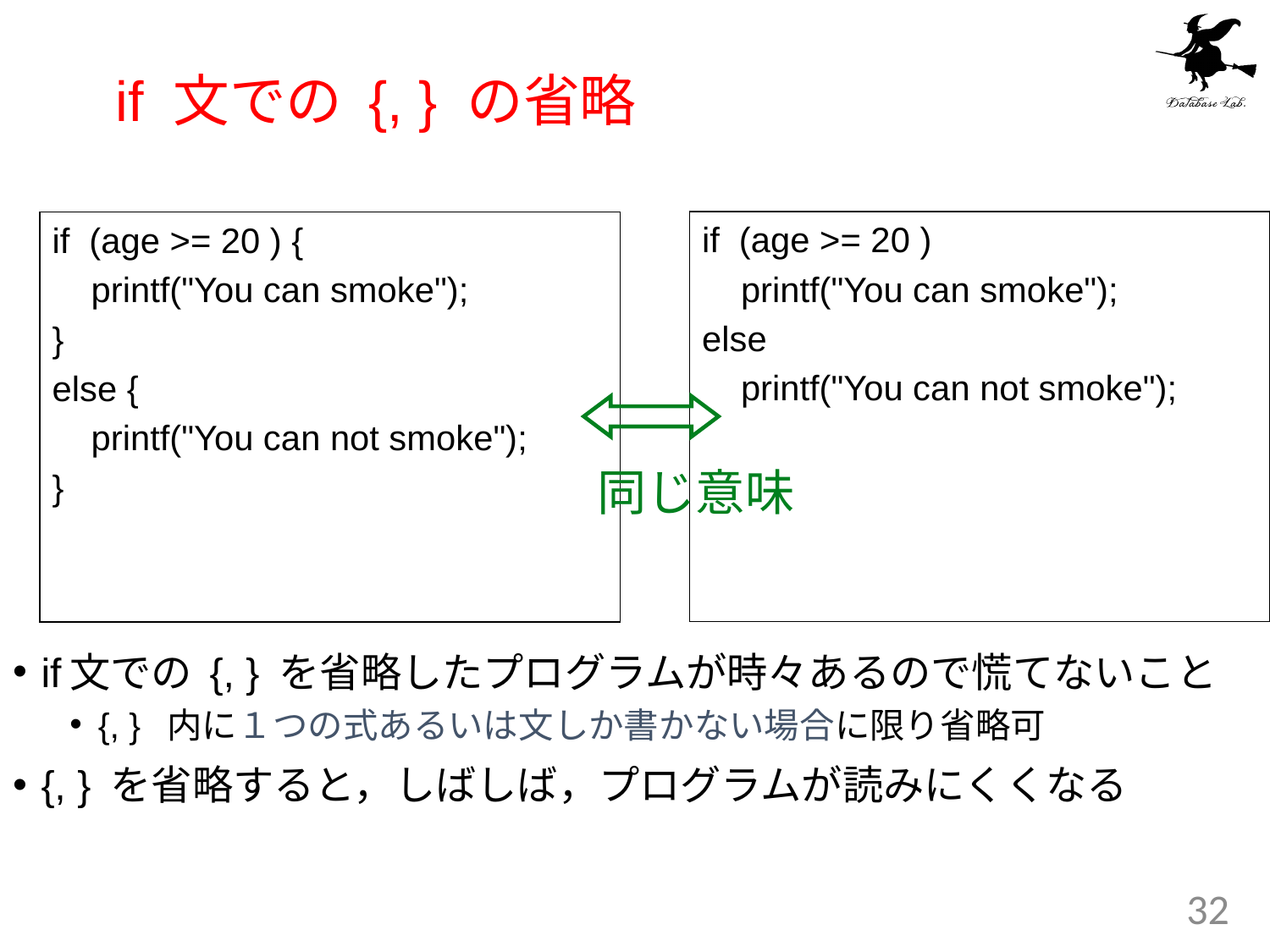

# if 文での {, } の省略
if  (age >= 20 )
    printf("You can smoke");
else
    printf("You can not smoke");
if  (age >= 20 ) {
    printf("You can smoke");
}
else {
    printf("You can not smoke");
}

同じ意味
if文での {, } を省略したプログラムが時々あるので慌てないこと
{, }  内に１つの式あるいは文しか書かない場合に限り省略可
{, } を省略すると，しばしば，プログラムが読みにくくなる
32